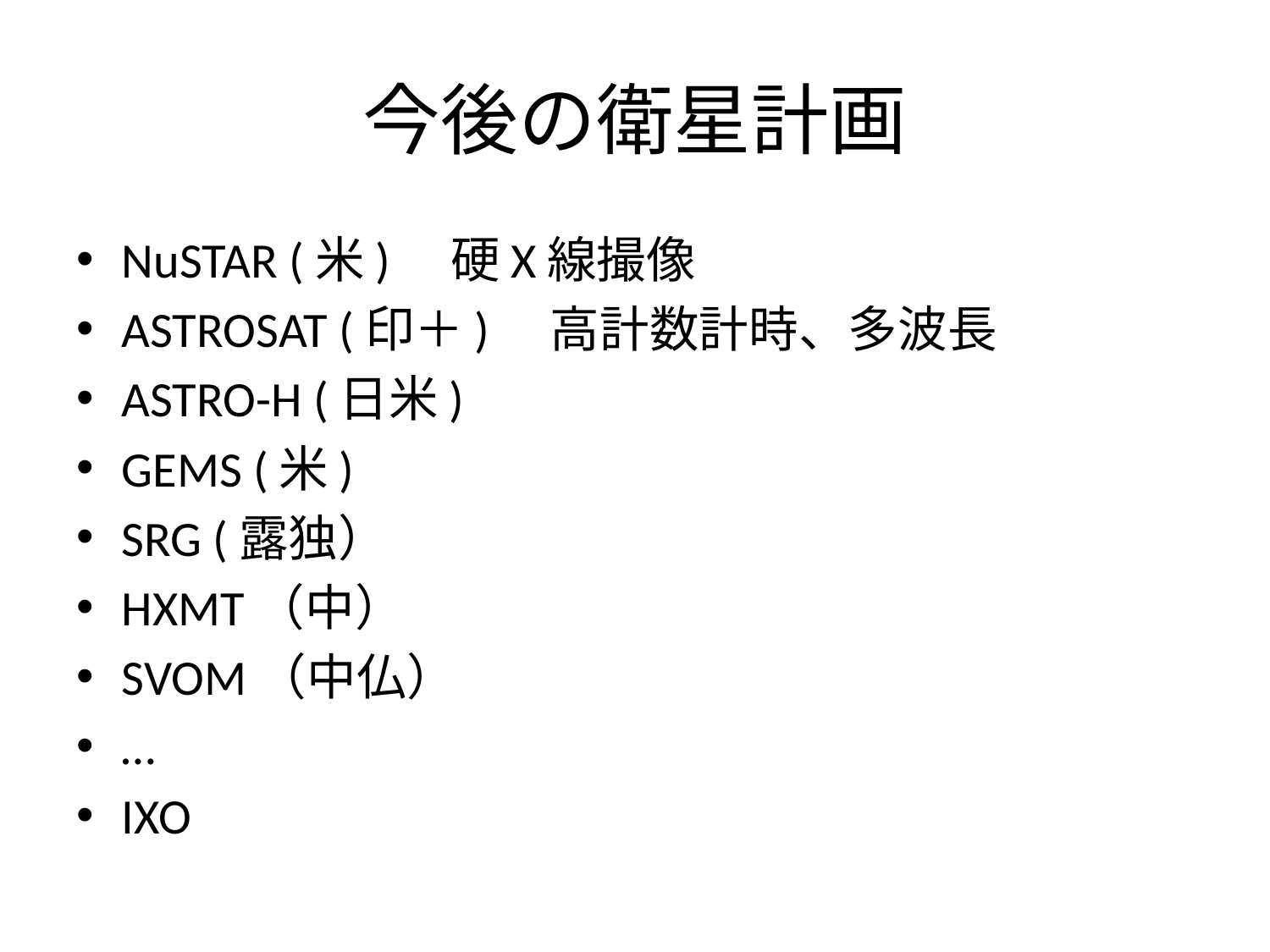

# 今後の衛星計画
NuSTAR (米)　硬X線撮像
ASTROSAT (印＋)　高計数計時、多波長
ASTRO-H (日米)
GEMS (米)
SRG (露独）
HXMT（中）
SVOM（中仏）
…
IXO